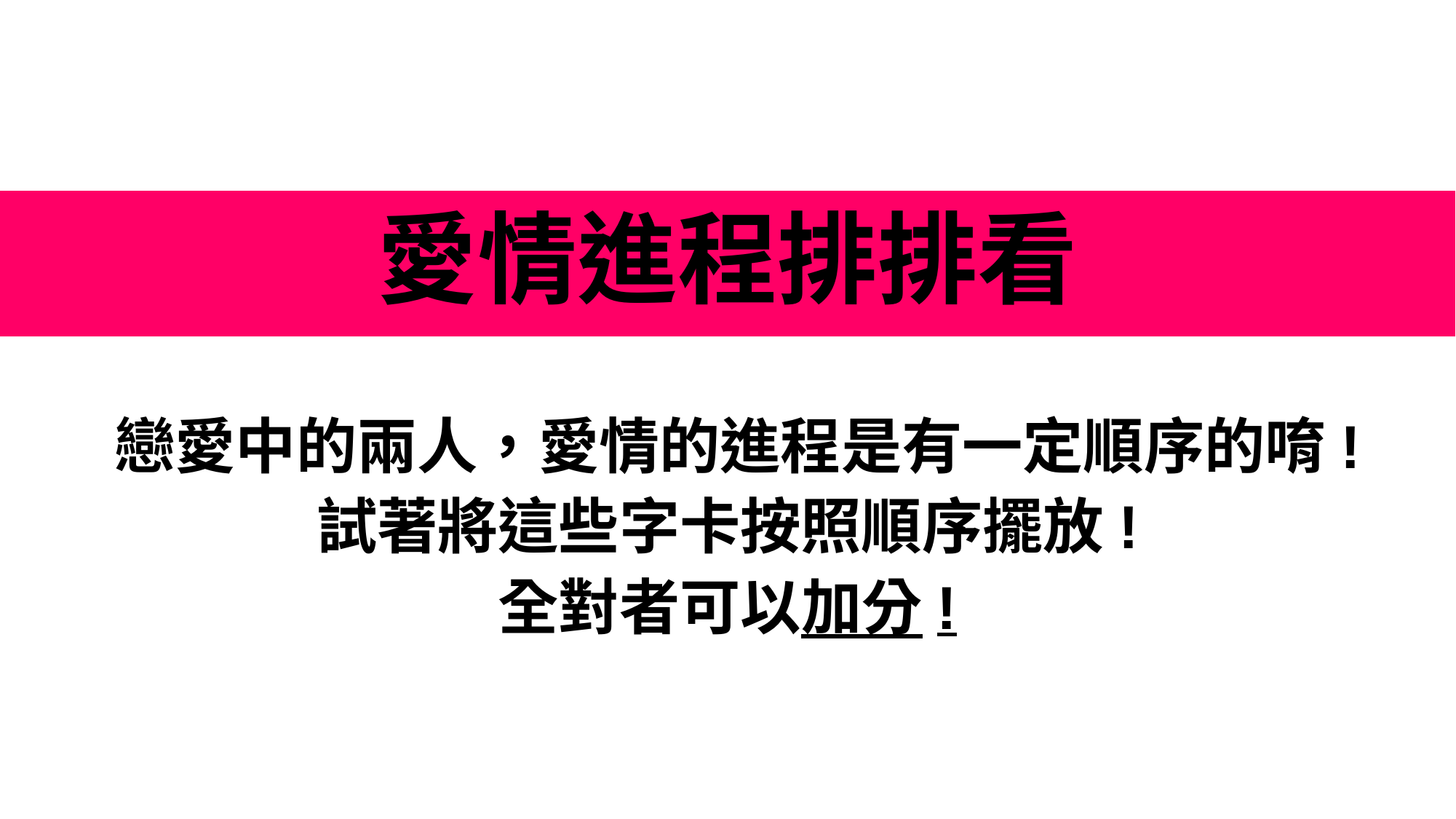

愛情進程排排看
戀愛中的兩人，愛情的進程是有一定順序的唷!
試著將這些字卡按照順序擺放!
全對者可以加分!